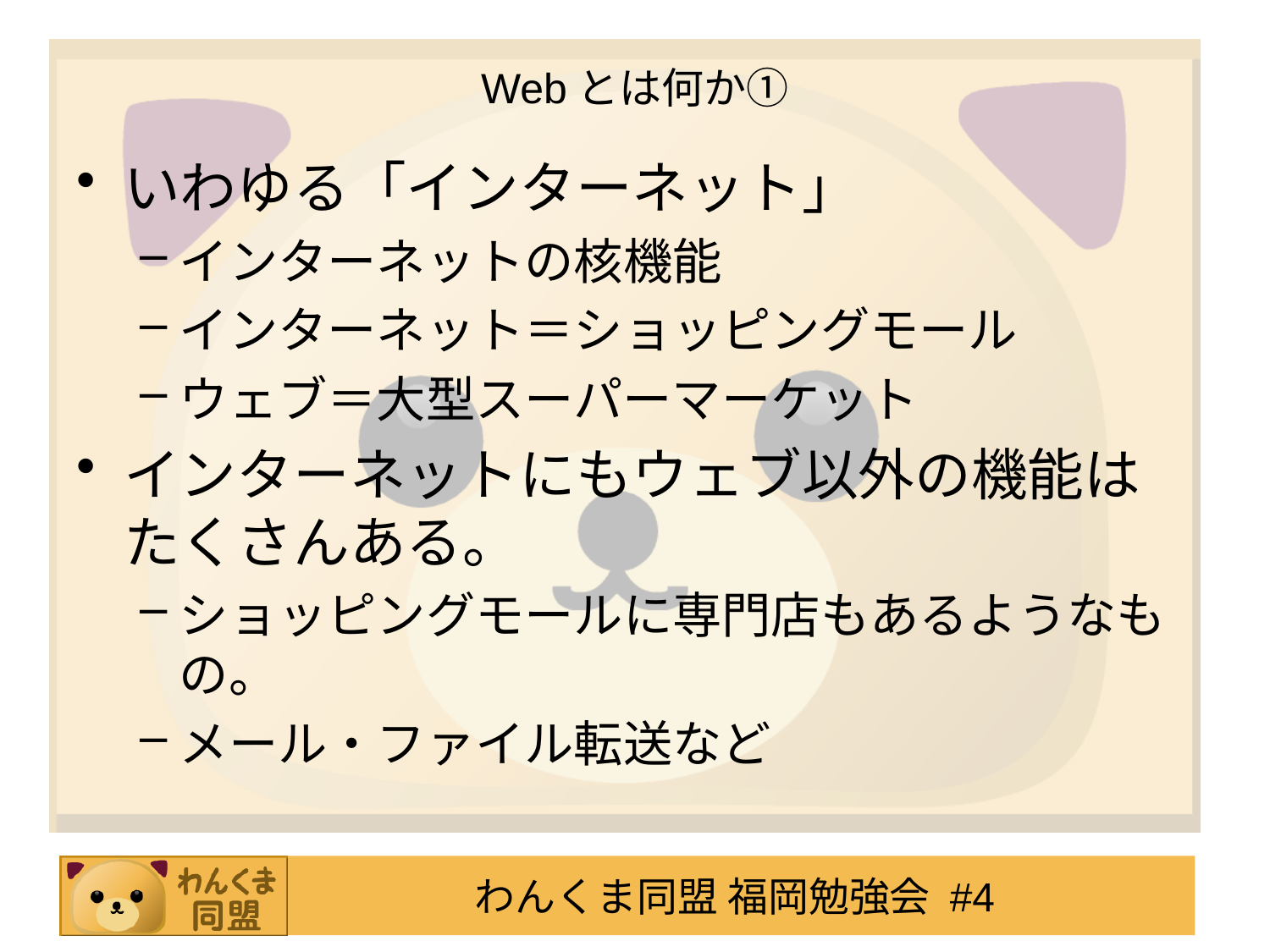

# Webとは何か①
いわゆる「インターネット」
インターネットの核機能
インターネット＝ショッピングモール
ウェブ＝大型スーパーマーケット
インターネットにもウェブ以外の機能はたくさんある。
ショッピングモールに専門店もあるようなもの。
メール・ファイル転送など